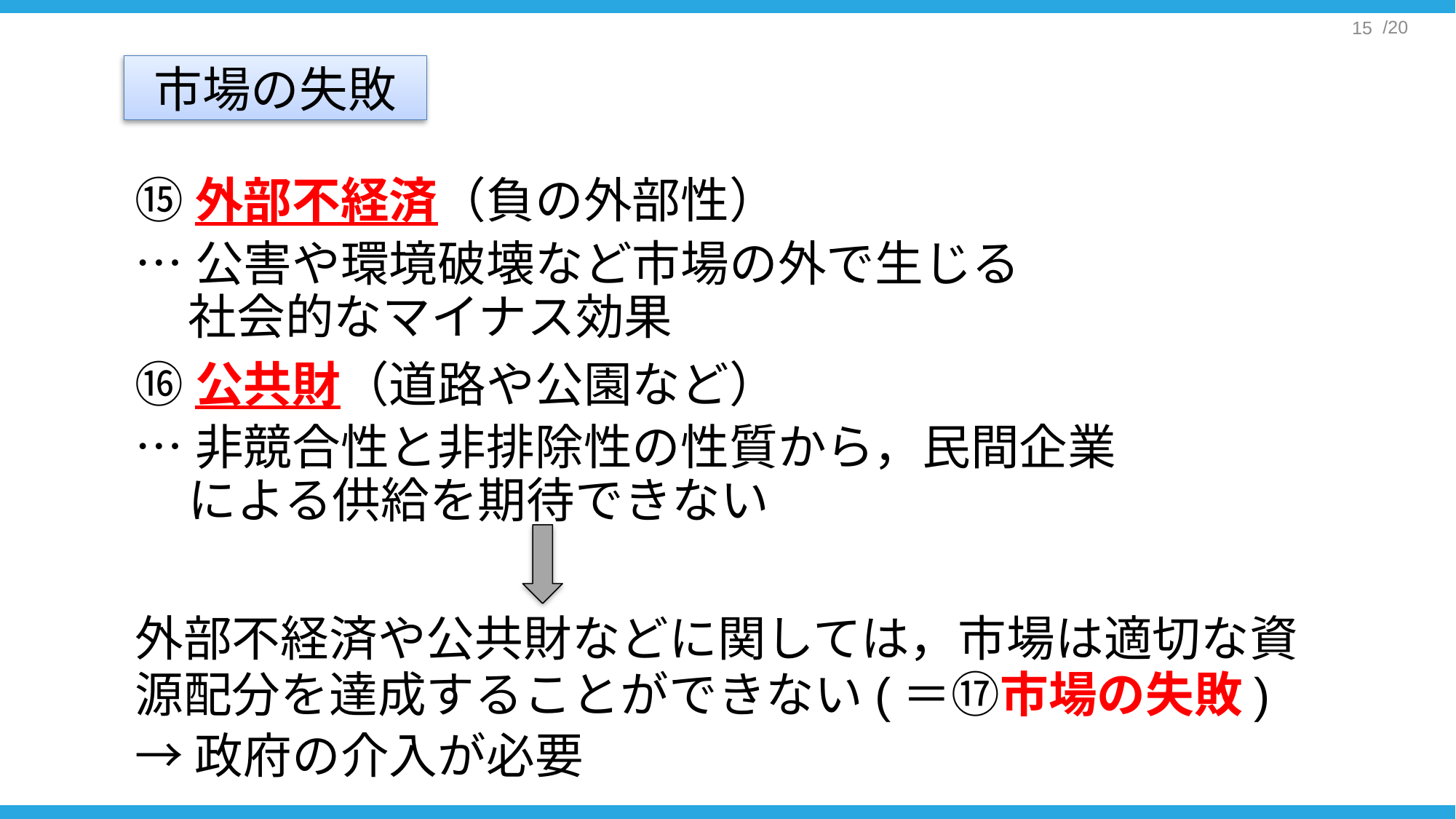

市場の失敗
⑮外部不経済（負の外部性）
…公害や環境破壊など市場の外で生じる社会的なマイナス効果
⑯公共財（道路や公園など）
…非競合性と非排除性の性質から，民間企業による供給を期待できない

外部不経済や公共財などに関しては，市場は適切な資源配分を達成することができない(＝⑰市場の失敗)
→政府の介入が必要